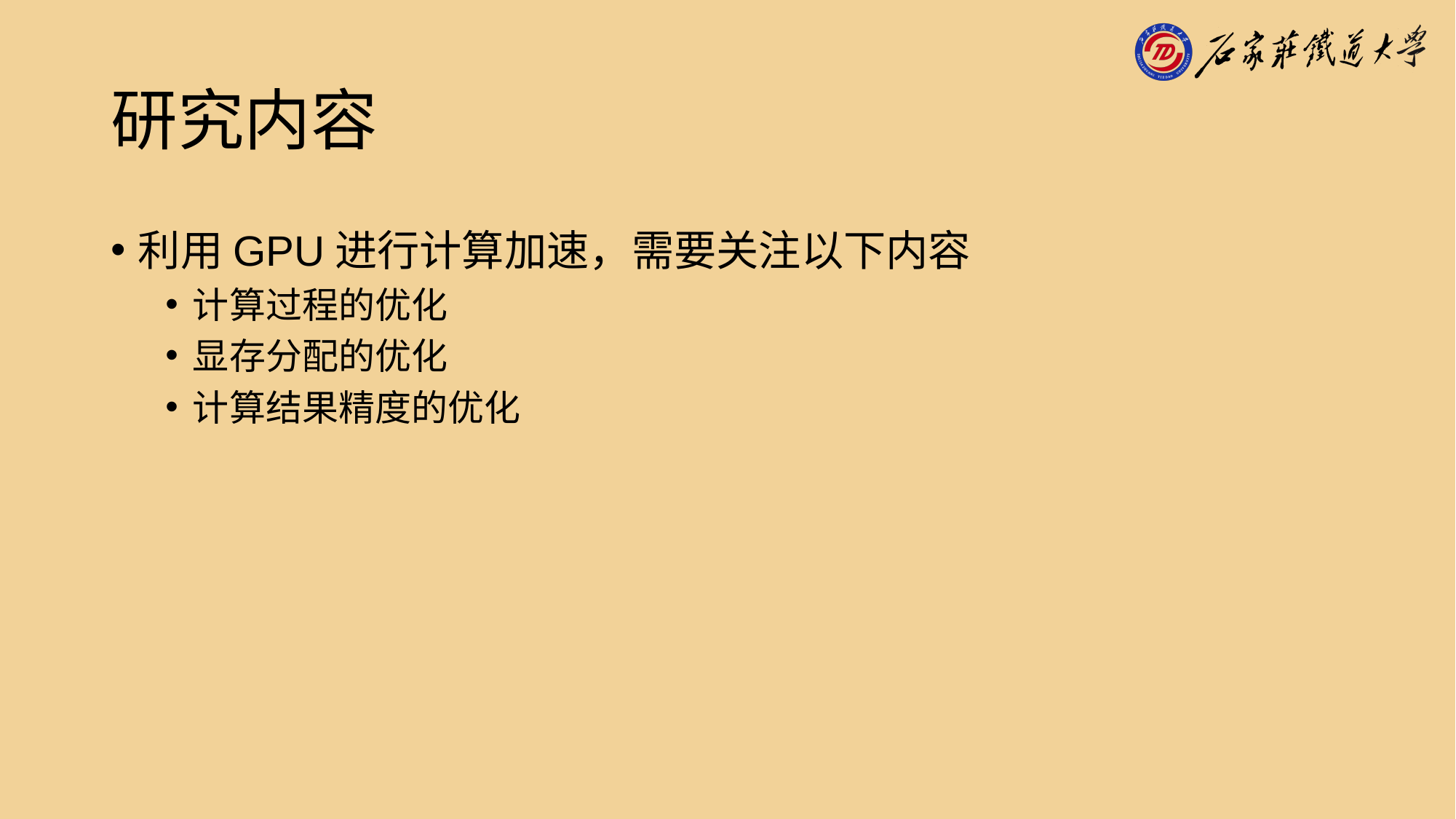

# 研究内容
利用GPU进行计算加速，需要关注以下内容
计算过程的优化
显存分配的优化
计算结果精度的优化